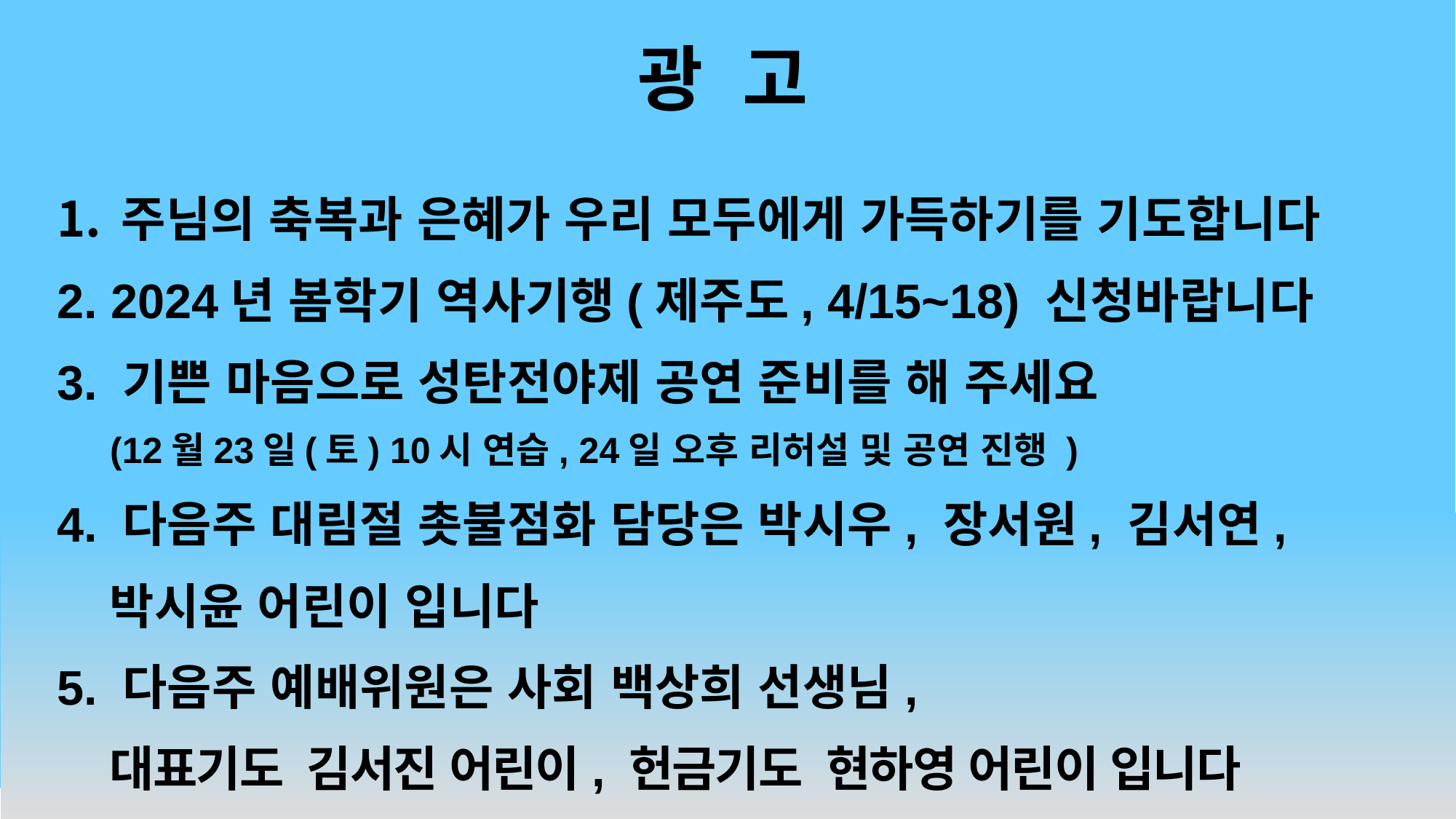

# 광  고
주님의 축복과 은혜가 우리 모두에게 가득하기를 기도합니다
2. 2024년 봄학기 역사기행(제주도, 4/15~18) 신청바랍니다
3. 기쁜 마음으로 성탄전야제 공연 준비를 해 주세요
(12월23일(토) 10시 연습, 24일 오후 리허설 및 공연 진행 )
4. 다음주 대림절 촛불점화 담당은 박시우, 장서원, 김서연,
   박시윤 어린이 입니다
5. 다음주 예배위원은 사회 백상희 선생님,
   대표기도  김서진 어린이, 헌금기도  현하영 어린이 입니다